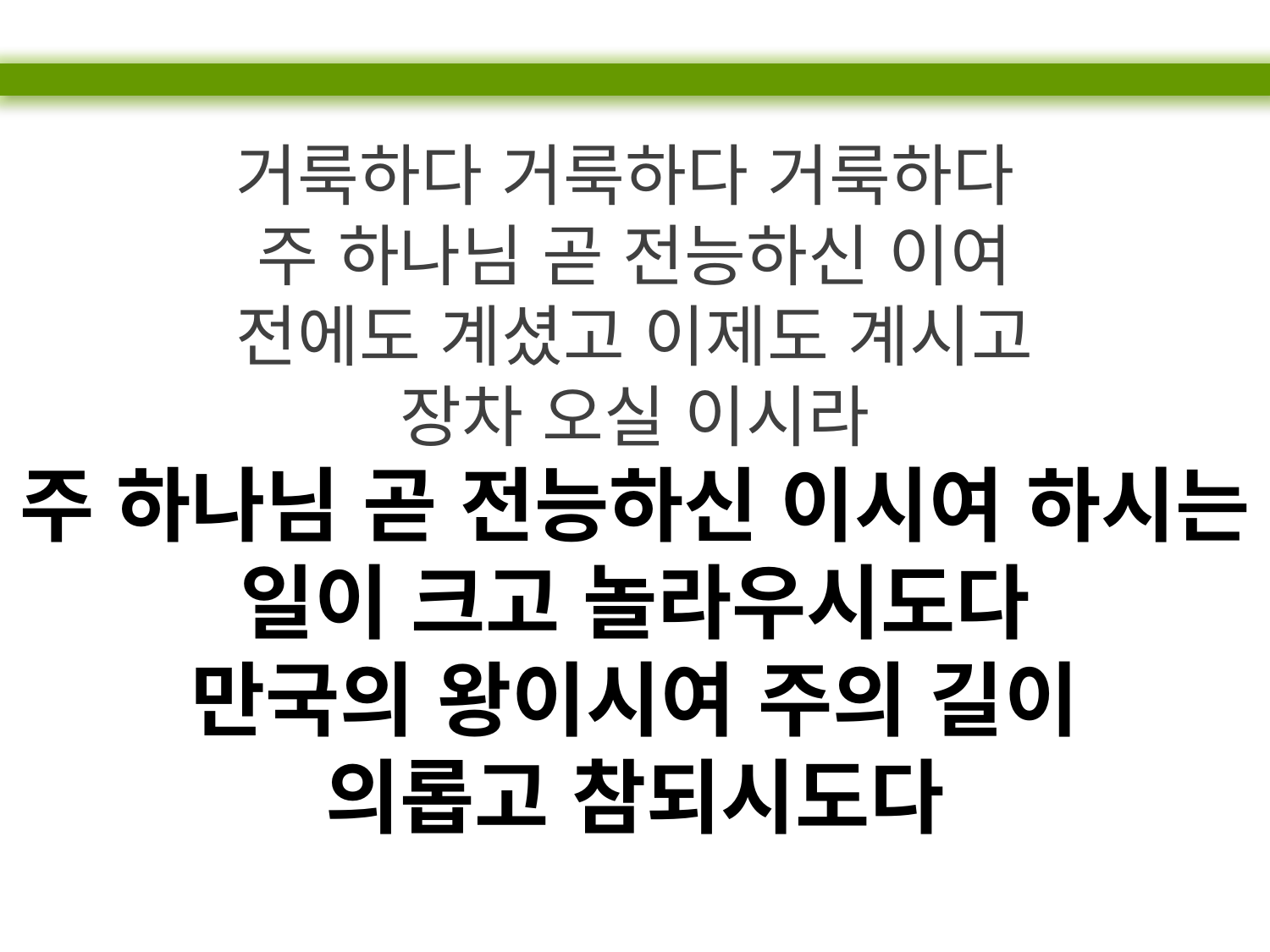

거룩하다 거룩하다 거룩하다
주 하나님 곧 전능하신 이여
전에도 계셨고 이제도 계시고
장차 오실 이시라
주 하나님 곧 전능하신 이시여 하시는 일이 크고 놀라우시도다
만국의 왕이시여 주의 길이
의롭고 참되시도다